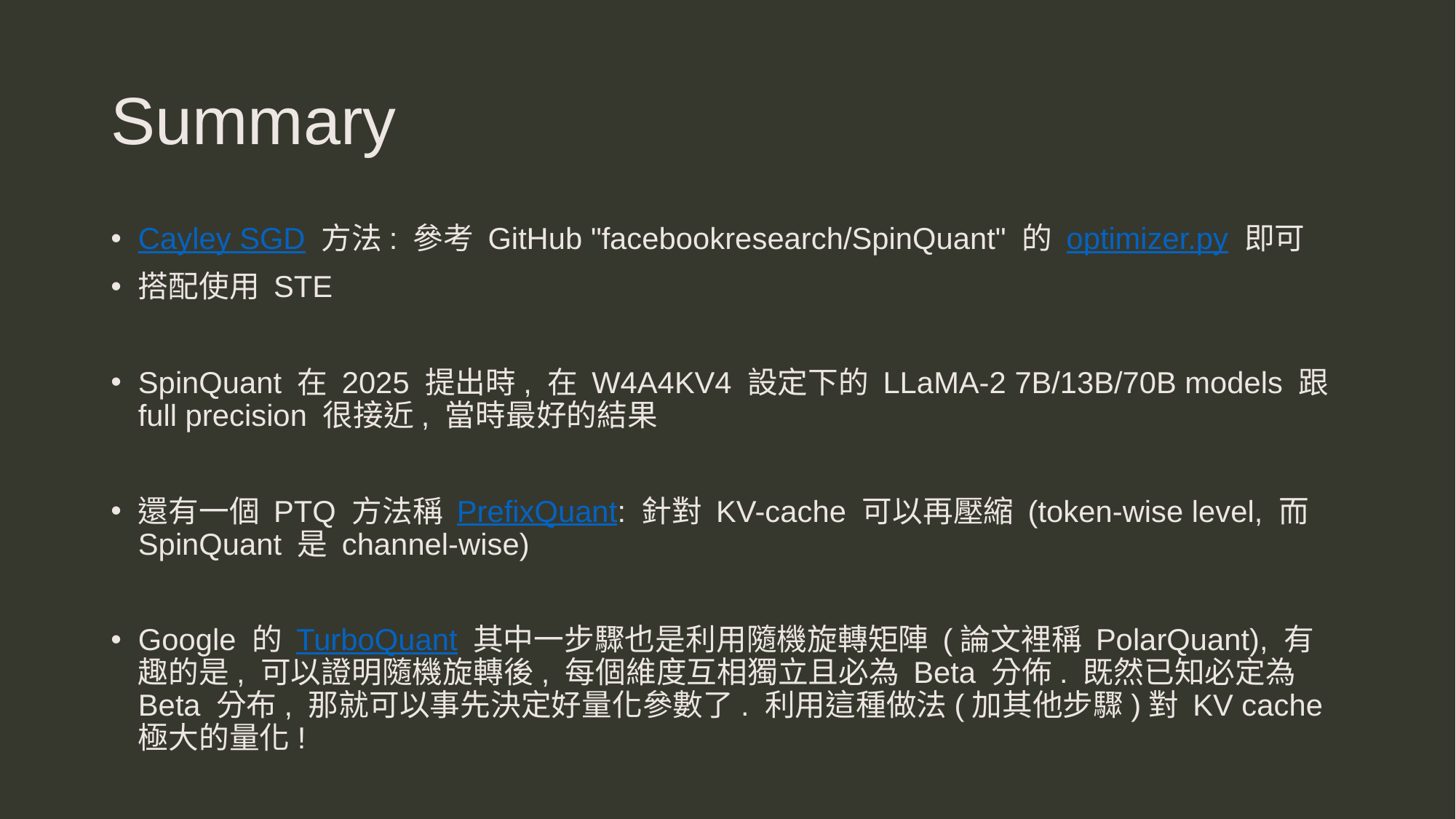

# Summary
Cayley SGD 方法: 參考 GitHub "facebookresearch/SpinQuant" 的 optimizer.py 即可
搭配使用 STE

SpinQuant 在 2025 提出時, 在 W4A4KV4 設定下的 LLaMA-2 7B/13B/70B models 跟 full precision 很接近, 當時最好的結果

還有一個 PTQ 方法稱 PrefixQuant: 針對 KV-cache 可以再壓縮 (token-wise level, 而 SpinQuant 是 channel-wise)

Google 的 TurboQuant 其中一步驟也是利用隨機旋轉矩陣 (論文裡稱 PolarQuant), 有趣的是, 可以證明隨機旋轉後, 每個維度互相獨立且必為 Beta 分佈. 既然已知必定為 Beta 分布, 那就可以事先決定好量化參數了. 利用這種做法(加其他步驟)對 KV cache 極大的量化!